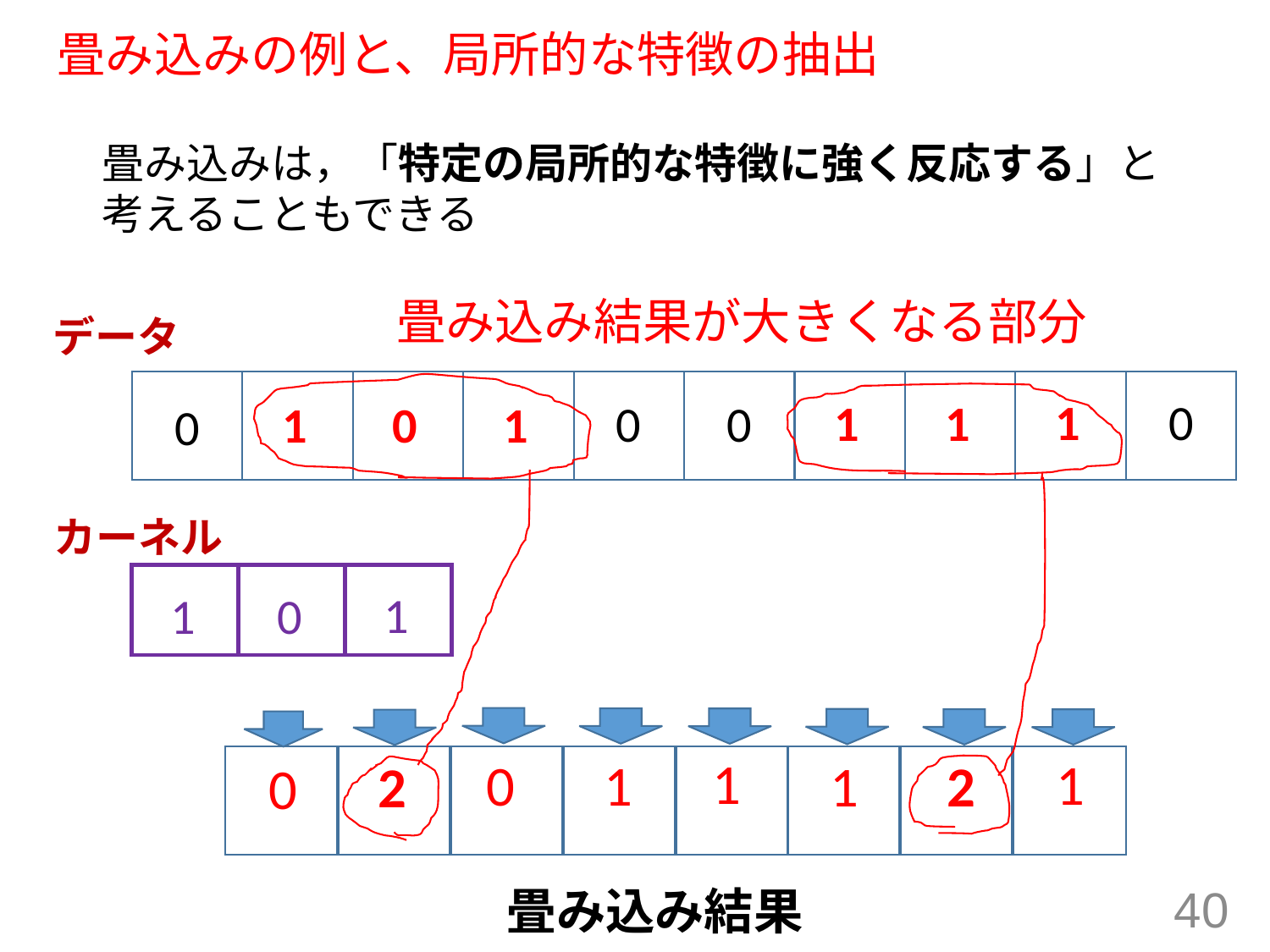

# 畳み込みの例と、局所的な特徴の抽出
畳み込みは，「特定の局所的な特徴に強く反応する」と考えることもできる
畳み込み結果が大きくなる部分
データ

0
1
1
1
0
0
0
1
1
0

カーネル

1
0
1

1
1
0
1
1
2
2

0

畳み込み結果
40